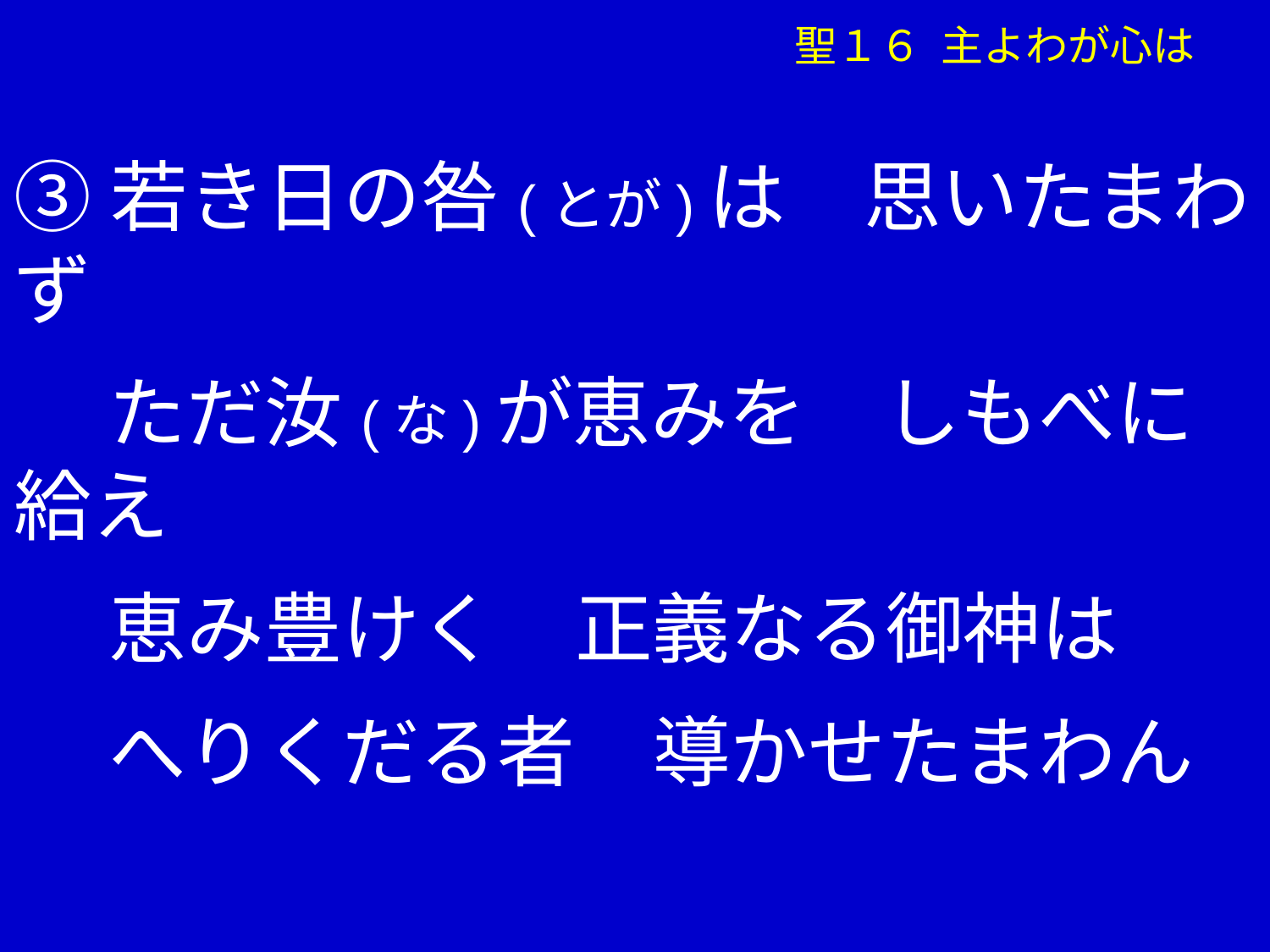

聖１６  主よわが心は
③若き日の咎(とが)は　思いたまわず
　 ただ汝(な)が恵みを　しもべに給え
　 恵み豊けく　正義なる御神は
　 へりくだる者　導かせたまわん